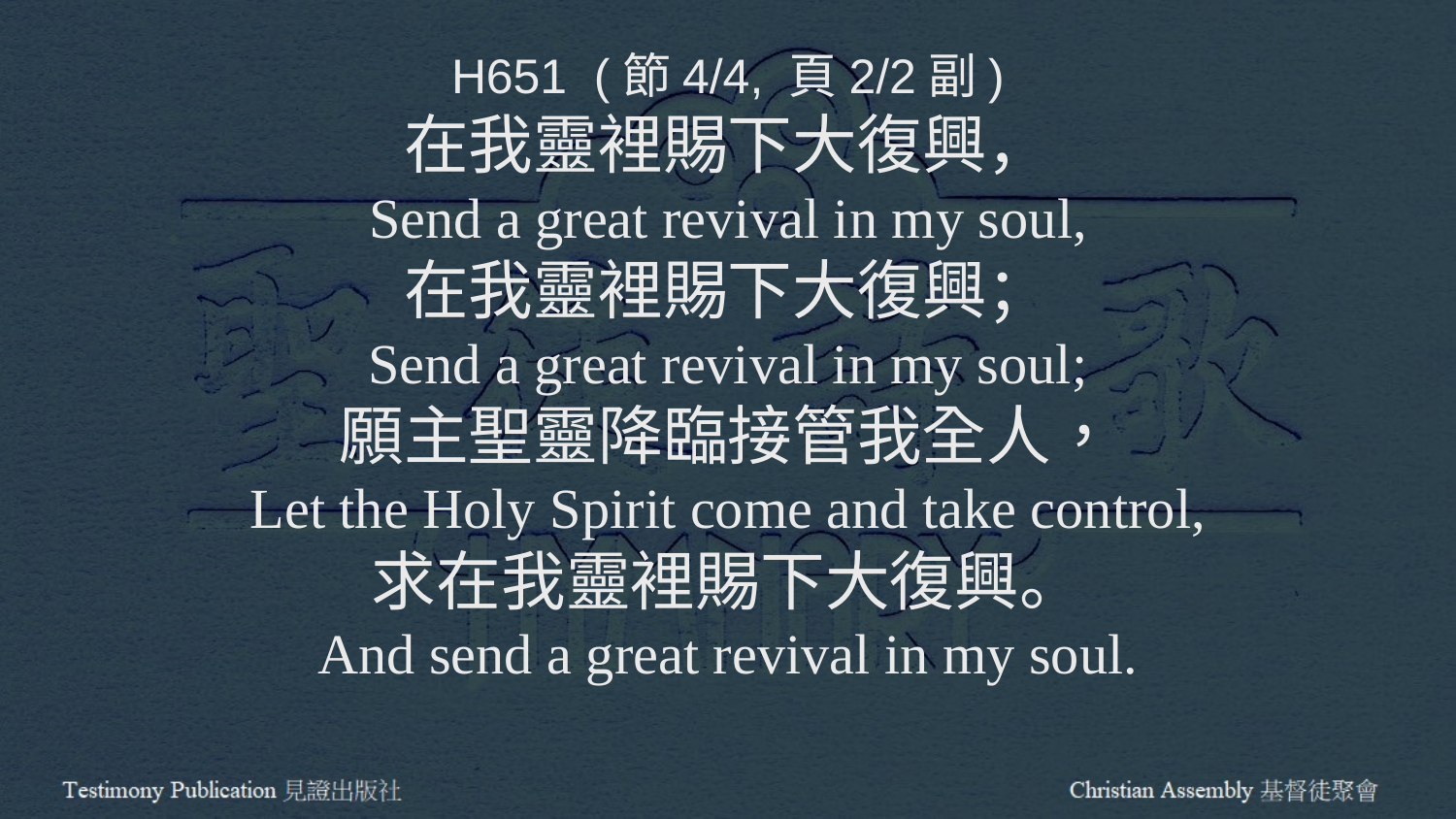

H651  (節4/4, 頁2/2副)
在我靈裡賜下大復興，
Send a great revival in my soul,
在我靈裡賜下大復興；
Send a great revival in my soul;
願主聖靈降臨接管我全人，
Let the Holy Spirit come and take control,
求在我靈裡賜下大復興。
And send a great revival in my soul.